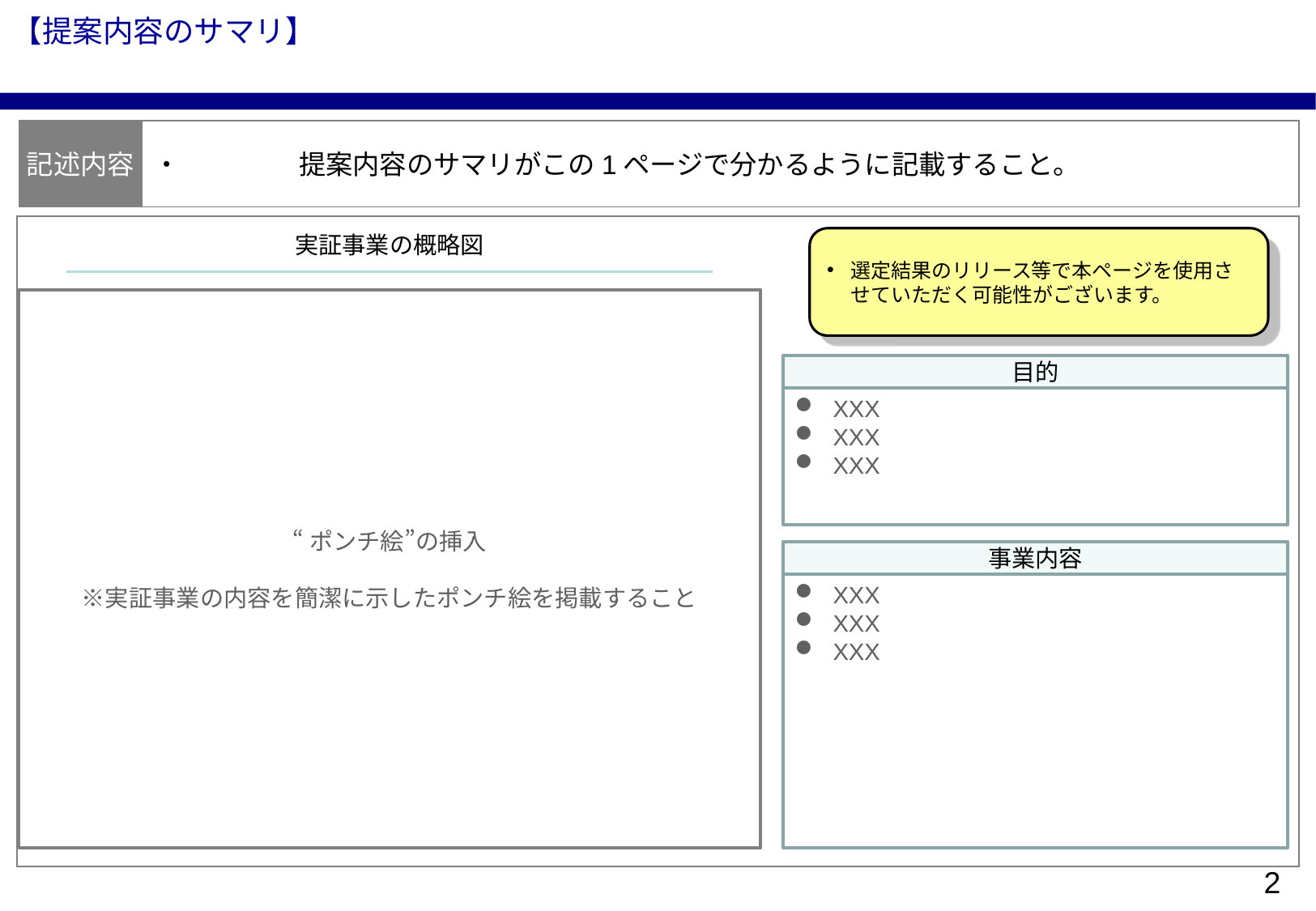

【提案内容のサマリ】
記述内容
・	提案内容のサマリがこの1ページで分かるように記載すること。

実証事業の概略図
選定結果のリリース等で本ページを使用させていただく可能性がございます。
“ポンチ絵”の挿入
※実証事業の内容を簡潔に示したポンチ絵を掲載すること
目的
XXX
XXX
XXX
事業内容
XXX
XXX
XXX